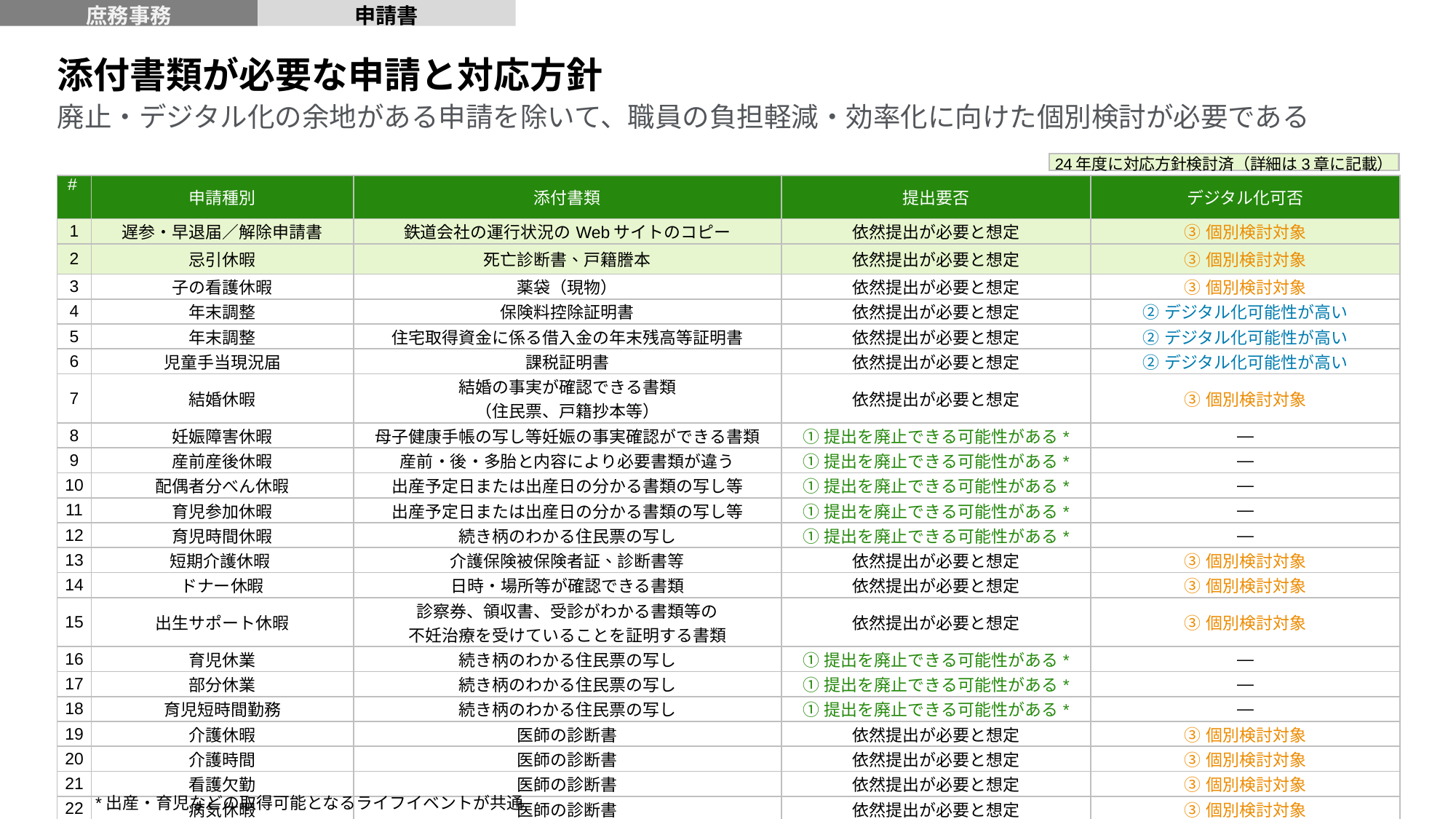

庶務事務
申請書
添付書類が必要な申請と対応方針
# 廃止・デジタル化の余地がある申請を除いて、職員の負担軽減・効率化に向けた個別検討が必要である
24年度に対応方針検討済（詳細は3章に記載）
| # | 申請種別 | 添付書類 | 提出要否 | デジタル化可否 |
| --- | --- | --- | --- | --- |
| 1 | 遅参・早退届／解除申請書 | 鉄道会社の運行状況のWebサイトのコピー | 依然提出が必要と想定 | ③個別検討対象 |
| 2 | 忌引休暇 | 死亡診断書、戸籍謄本 | 依然提出が必要と想定 | ③個別検討対象 |
| 3 | 子の看護休暇 | 薬袋（現物） | 依然提出が必要と想定 | ③個別検討対象 |
| 4 | 年末調整 | 保険料控除証明書 | 依然提出が必要と想定 | ②デジタル化可能性が高い |
| 5 | 年末調整 | 住宅取得資金に係る借入金の年末残高等証明書 | 依然提出が必要と想定 | ②デジタル化可能性が高い |
| 6 | 児童手当現況届 | 課税証明書 | 依然提出が必要と想定 | ②デジタル化可能性が高い |
| 7 | 結婚休暇 | 結婚の事実が確認できる書類 （住民票、戸籍抄本等） | 依然提出が必要と想定 | ③個別検討対象 |
| 8 | 妊娠障害休暇 | 母子健康手帳の写し等妊娠の事実確認ができる書類 | ①提出を廃止できる可能性がある\* | ― |
| 9 | 産前産後休暇 | 産前・後・多胎と内容により必要書類が違う | ①提出を廃止できる可能性がある\* | ― |
| 10 | 配偶者分べん休暇 | 出産予定日または出産日の分かる書類の写し等 | ①提出を廃止できる可能性がある\* | ― |
| 11 | 育児参加休暇 | 出産予定日または出産日の分かる書類の写し等 | ①提出を廃止できる可能性がある\* | ― |
| 12 | 育児時間休暇 | 続き柄のわかる住民票の写し | ①提出を廃止できる可能性がある\* | ― |
| 13 | 短期介護休暇 | 介護保険被保険者証、診断書等 | 依然提出が必要と想定 | ③個別検討対象 |
| 14 | ドナー休暇 | 日時・場所等が確認できる書類 | 依然提出が必要と想定 | ③個別検討対象 |
| 15 | 出生サポート休暇 | 診察券、領収書、受診がわかる書類等の 不妊治療を受けていることを証明する書類 | 依然提出が必要と想定 | ③個別検討対象 |
| 16 | 育児休業 | 続き柄のわかる住民票の写し | ①提出を廃止できる可能性がある\* | ― |
| 17 | 部分休業 | 続き柄のわかる住民票の写し | ①提出を廃止できる可能性がある\* | ― |
| 18 | 育児短時間勤務 | 続き柄のわかる住民票の写し | ①提出を廃止できる可能性がある\* | ― |
| 19 | 介護休暇 | 医師の診断書 | 依然提出が必要と想定 | ③個別検討対象 |
| 20 | 介護時間 | 医師の診断書 | 依然提出が必要と想定 | ③個別検討対象 |
| 21 | 看護欠勤 | 医師の診断書 | 依然提出が必要と想定 | ③個別検討対象 |
| 22 | 病気休暇 | 医師の診断書 | 依然提出が必要と想定 | ③個別検討対象 |
| 23 | 事実婚や同性パートナーシップ 関係において取得できる休暇 | 住民票等により同居している事実を示す書類 | 結婚休暇など他項目によって検討 |  |
| 24 | 健康診断 | 問診票 | 依然提出が必要と想定 | ③個別検討対象 |
14
*出産・育児などの取得可能となるライフイベントが共通